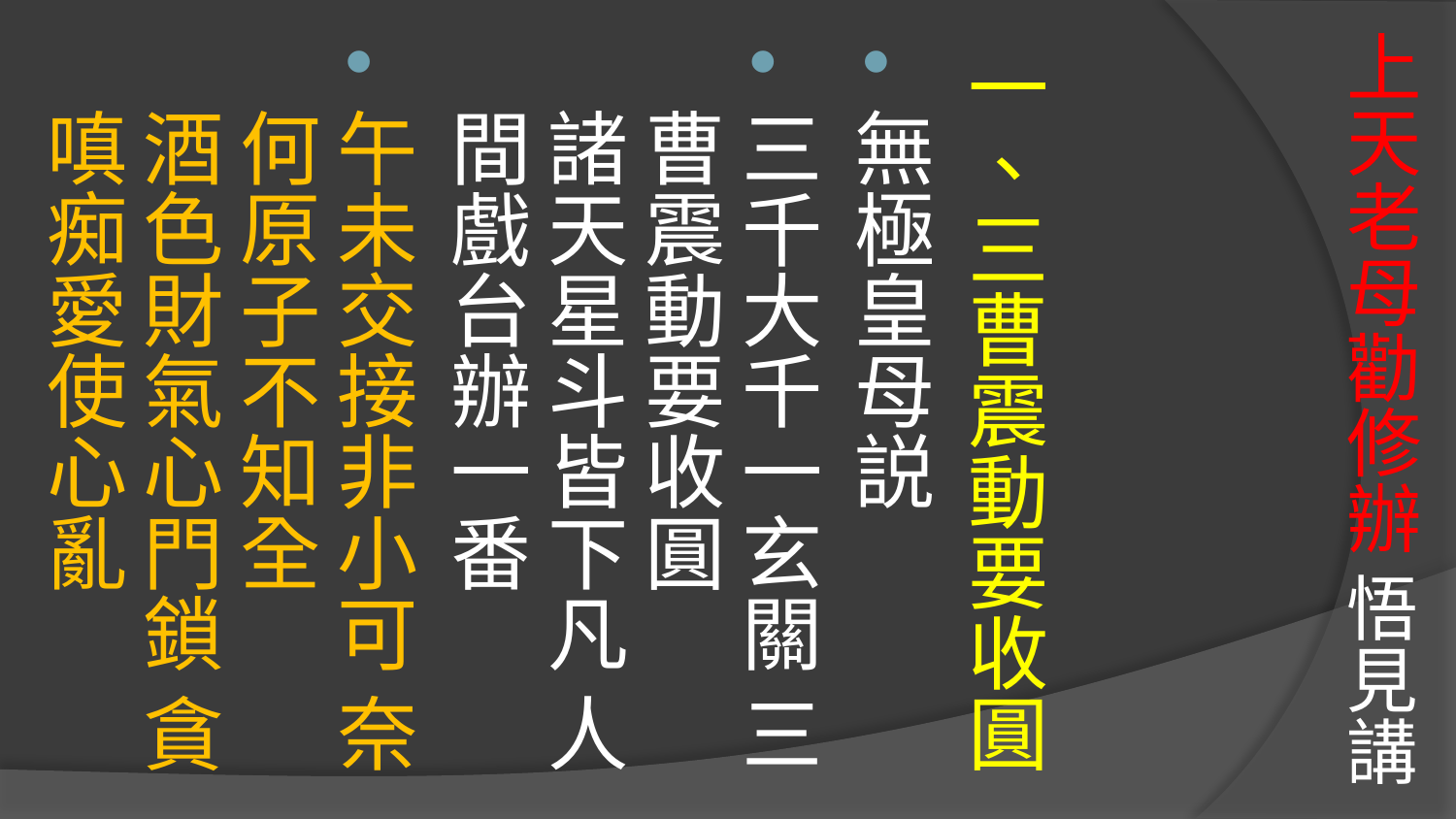

# 上天老母勸修辦 悟見講
一、三曹震動要收圓
無極皇母説
三千大千一玄關 三曹震動要收圓
諸天星斗皆下凡 人間戲台辦一番
午未交接非小可 奈何原子不知全
酒色財氣心門鎖 貪嗔痴愛使心亂